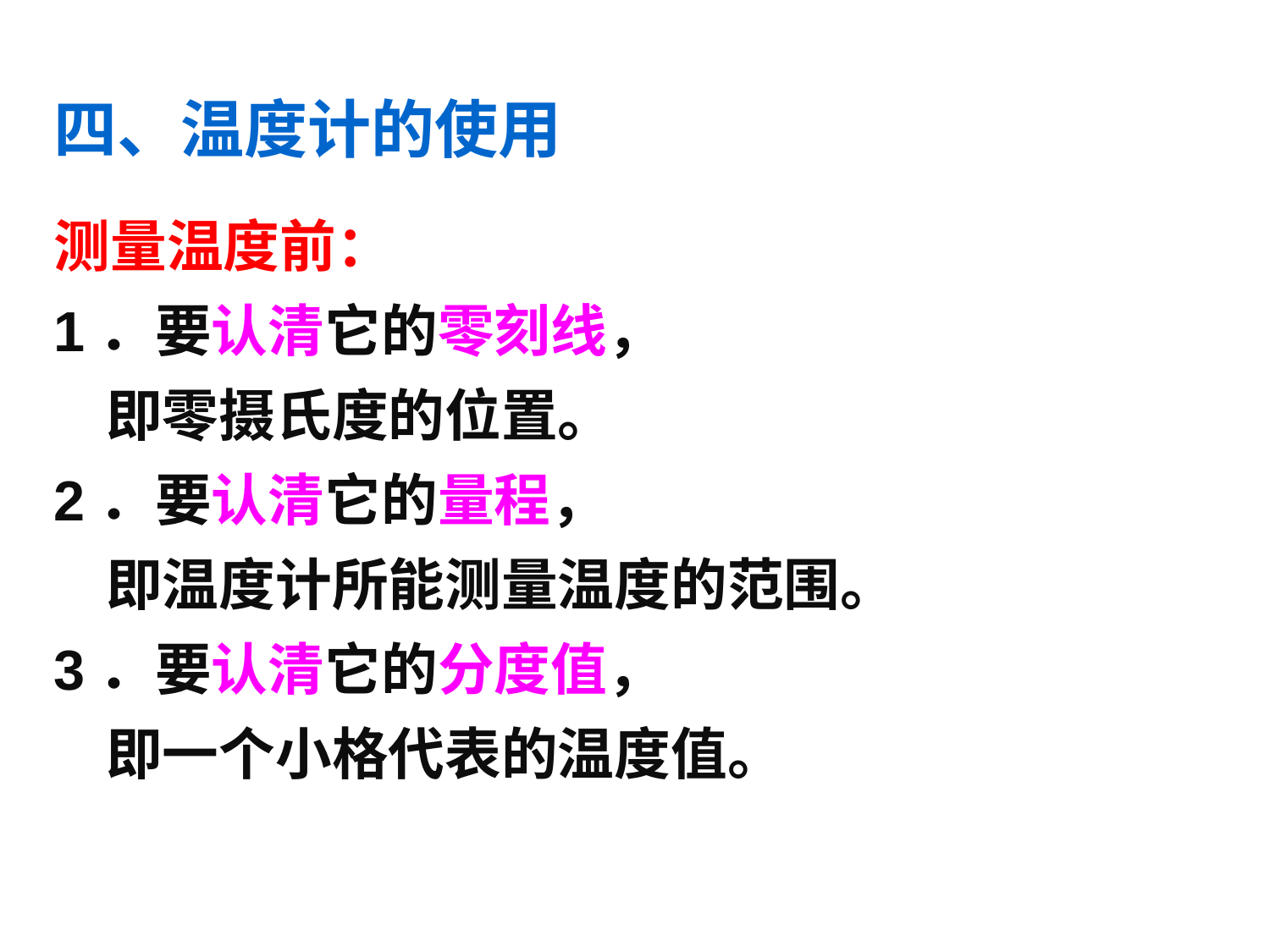

四、温度计的使用
测量温度前：
1．要认清它的零刻线，
   即零摄氏度的位置。
2．要认清它的量程，
   即温度计所能测量温度的范围。
3．要认清它的分度值，
   即一个小格代表的温度值。